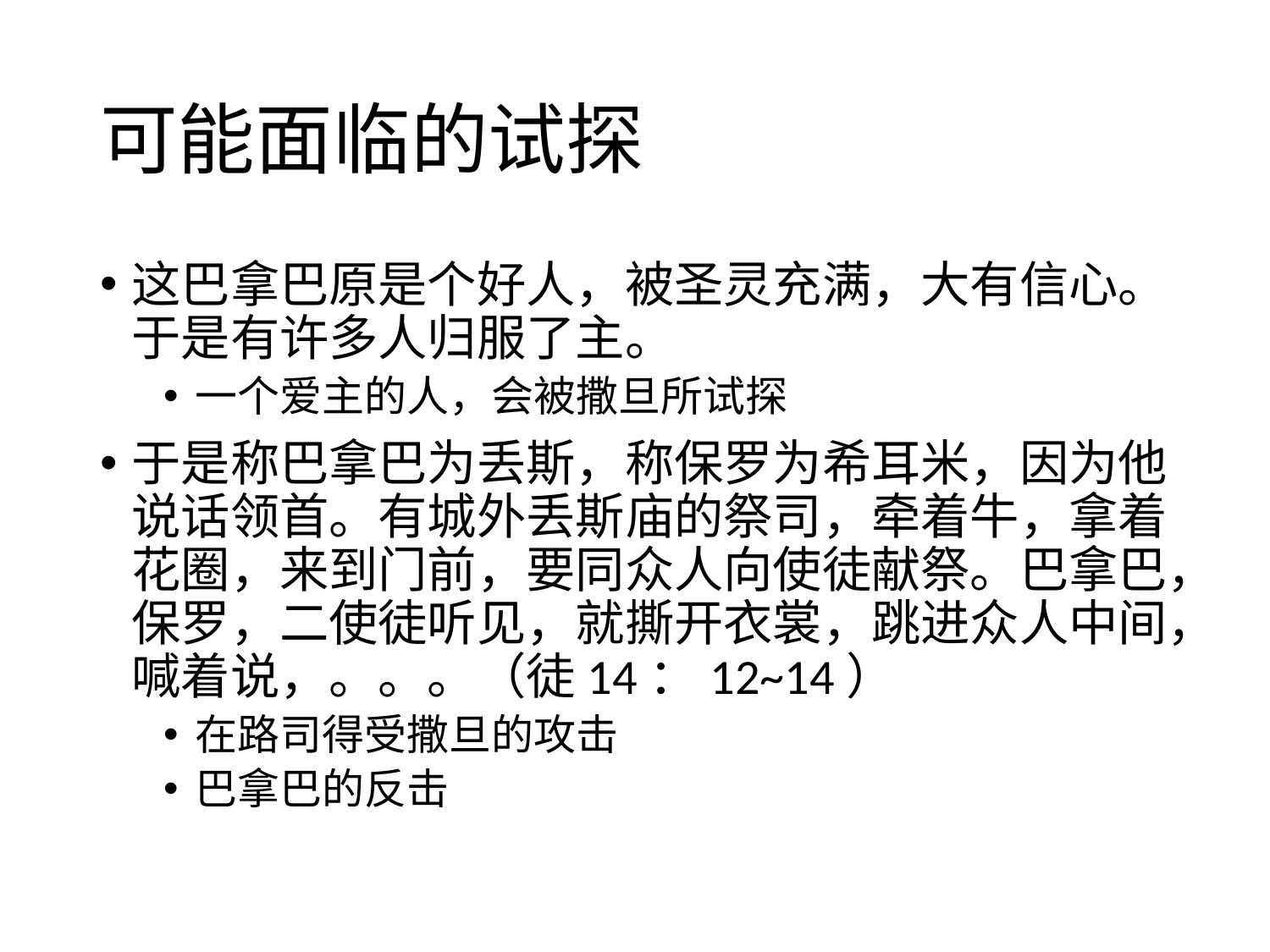

# 可能面临的试探
这巴拿巴原是个好人，被圣灵充满，大有信心。于是有许多人归服了主。
一个爱主的人，会被撒旦所试探
于是称巴拿巴为丢斯，称保罗为希耳米，因为他说话领首。有城外丢斯庙的祭司，牵着牛，拿着花圈，来到门前，要同众人向使徒献祭。巴拿巴，保罗，二使徒听见，就撕开衣裳，跳进众人中间，喊着说，。。。（徒14：12~14）
在路司得受撒旦的攻击
巴拿巴的反击